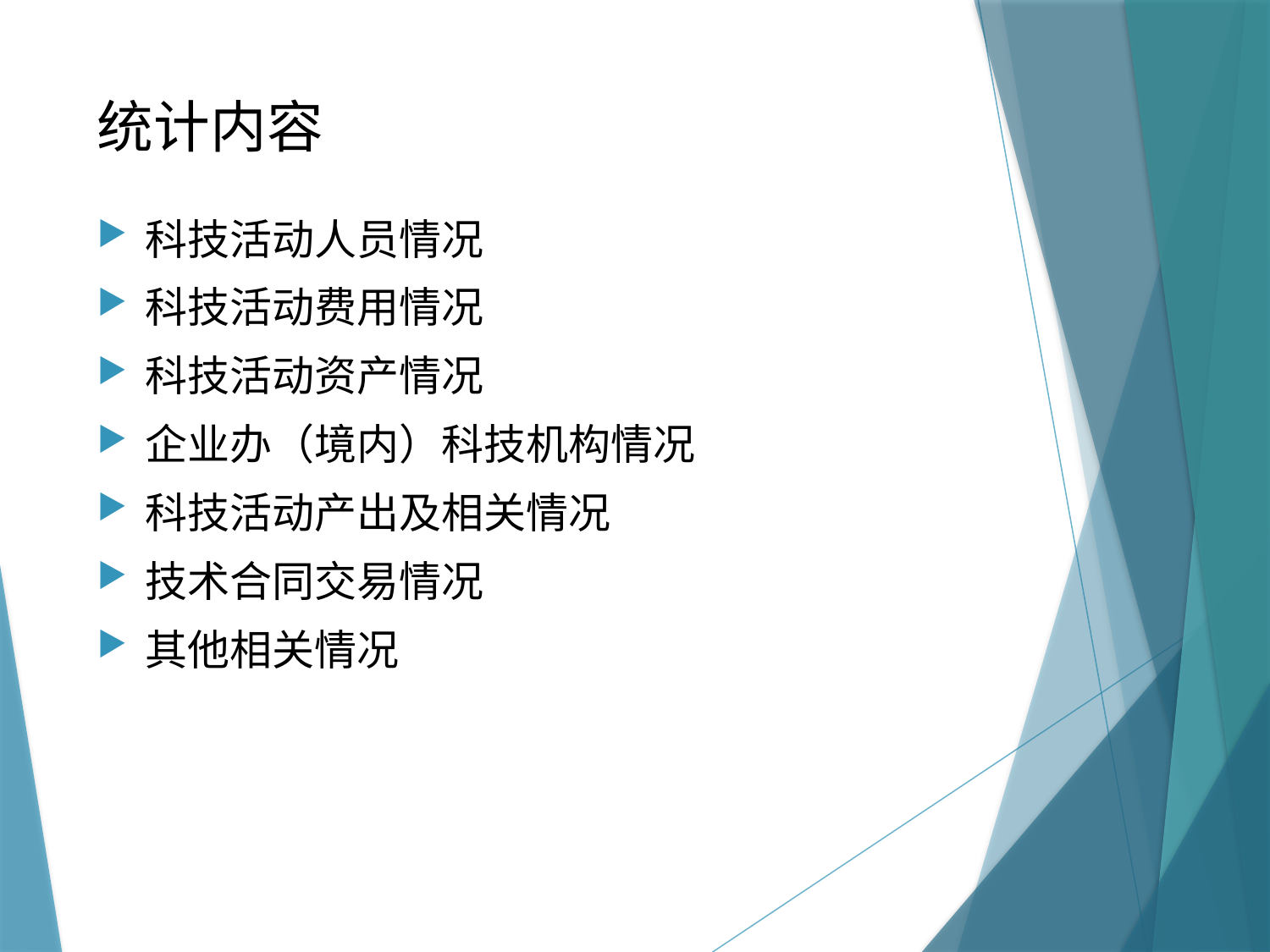

# 统计内容
科技活动人员情况
科技活动费用情况
科技活动资产情况
企业办（境内）科技机构情况
科技活动产出及相关情况
技术合同交易情况
其他相关情况